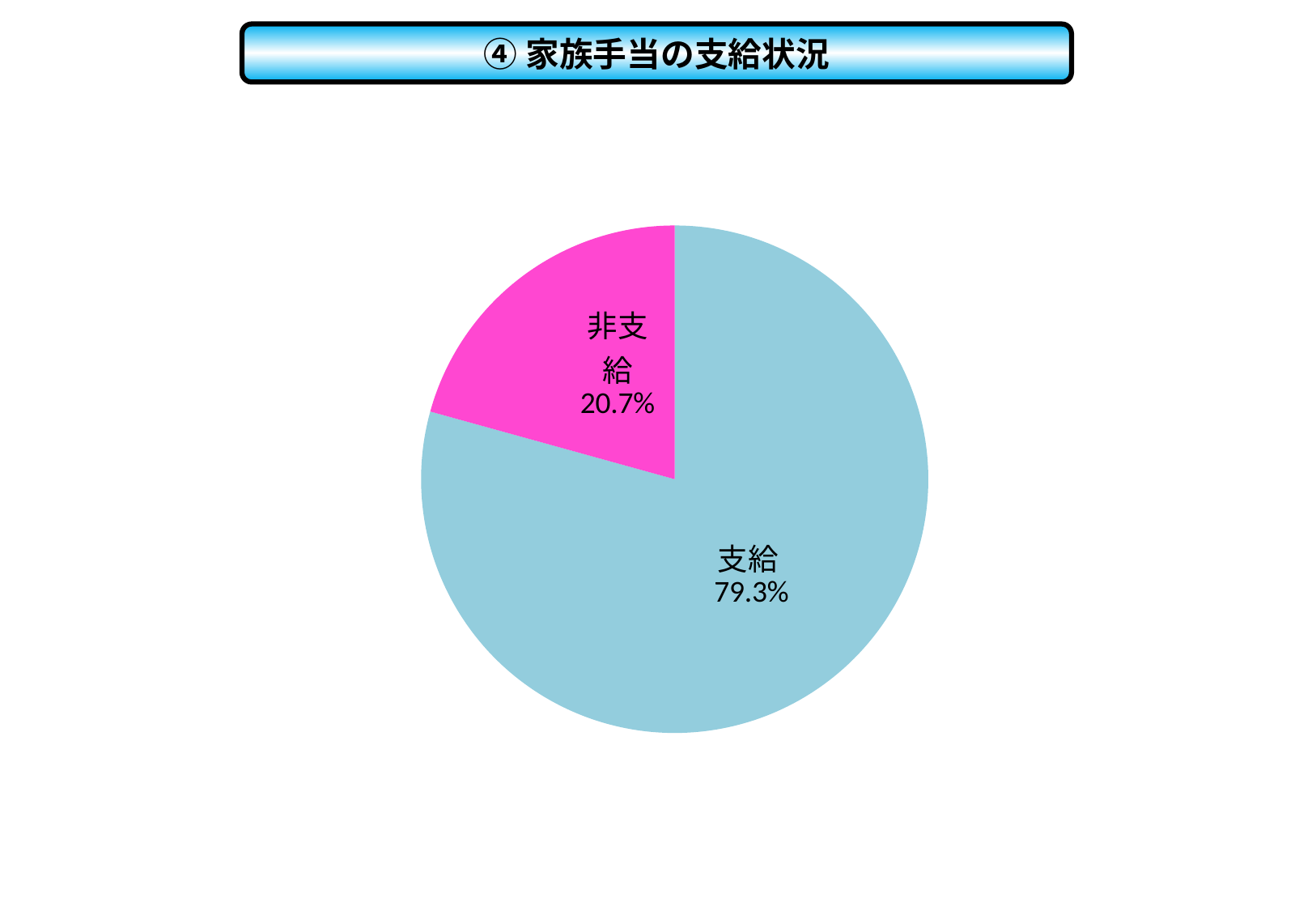

④家族手当の支給状況

### Chart

| Category | 列1 |
|---|---|
| 支給 | 0.793 |
| 非支給 | 0.207 |